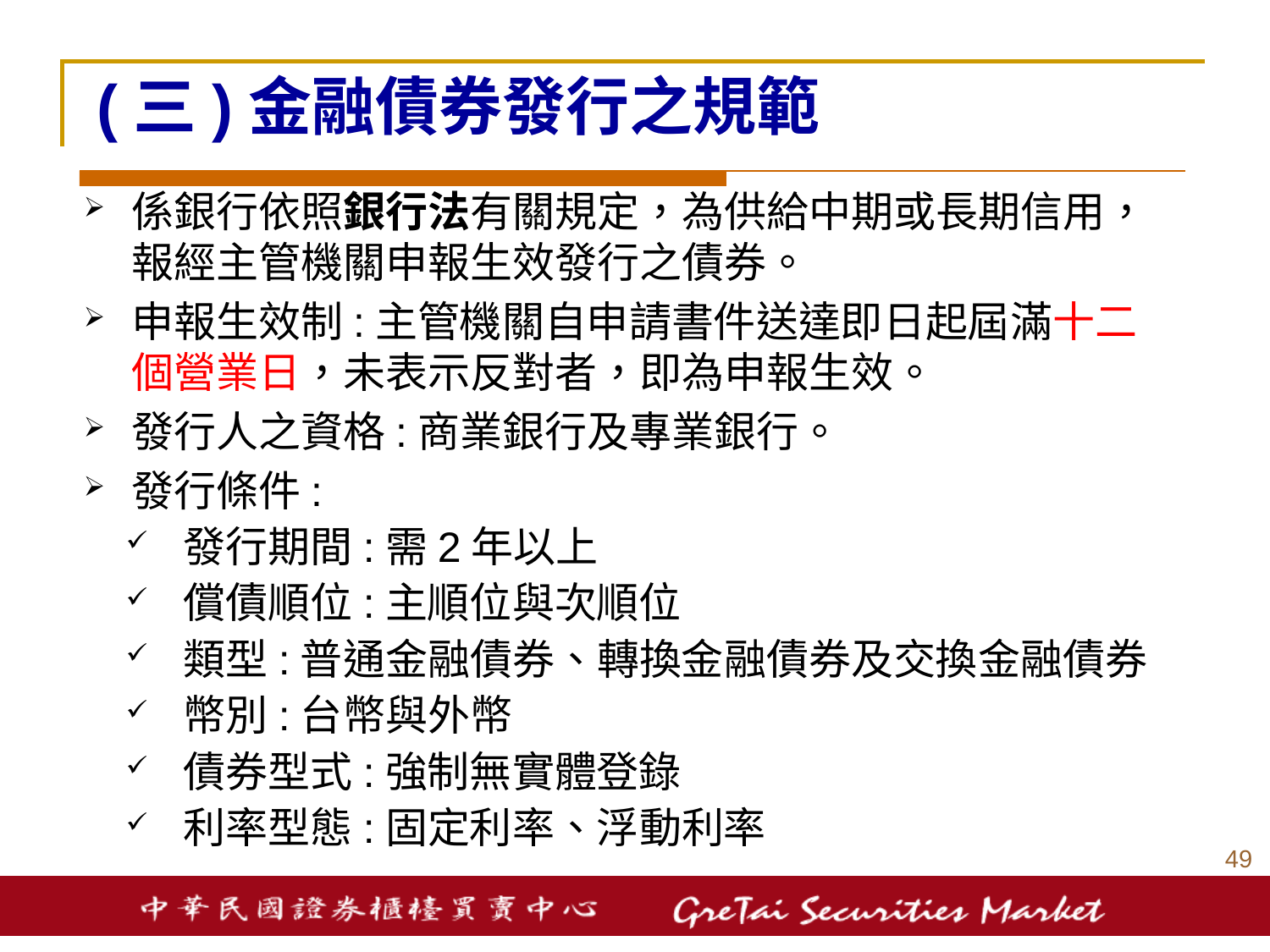

# (三)金融債券發行之規範

係銀行依照銀行法有關規定，為供給中期或長期信用，報經主管機關申報生效發行之債券。
申報生效制:主管機關自申請書件送達即日起屆滿十二個營業日，未表示反對者，即為申報生效。
發行人之資格:商業銀行及專業銀行。
發行條件:
發行期間:需2年以上
償債順位:主順位與次順位
類型:普通金融債券、轉換金融債券及交換金融債券
幣別:台幣與外幣
債券型式:強制無實體登錄
利率型態:固定利率、浮動利率

49